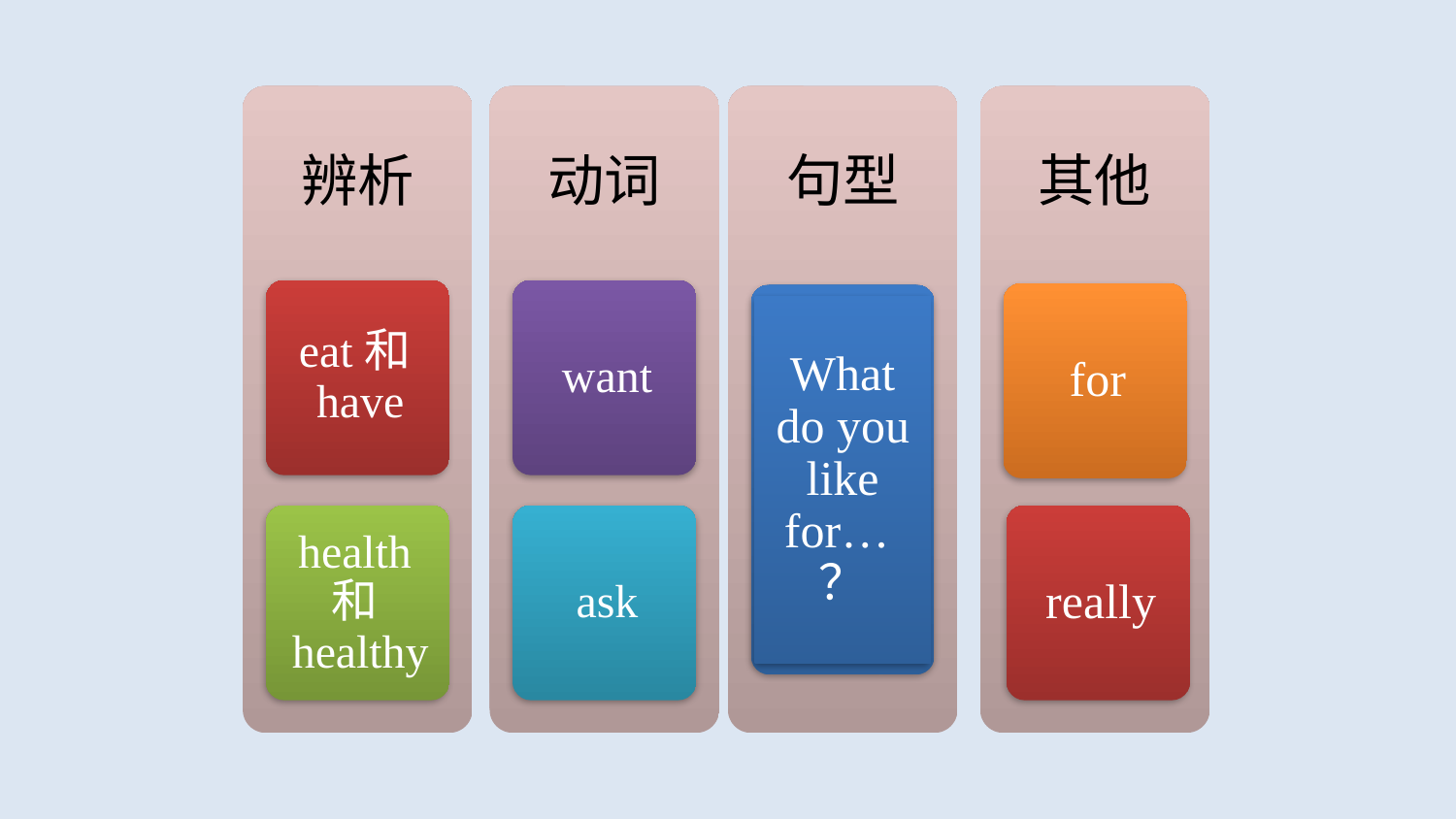

辨析
eat和have
health和healthy
动词
want
ask
句型
其他
for
really

What do you like for…？